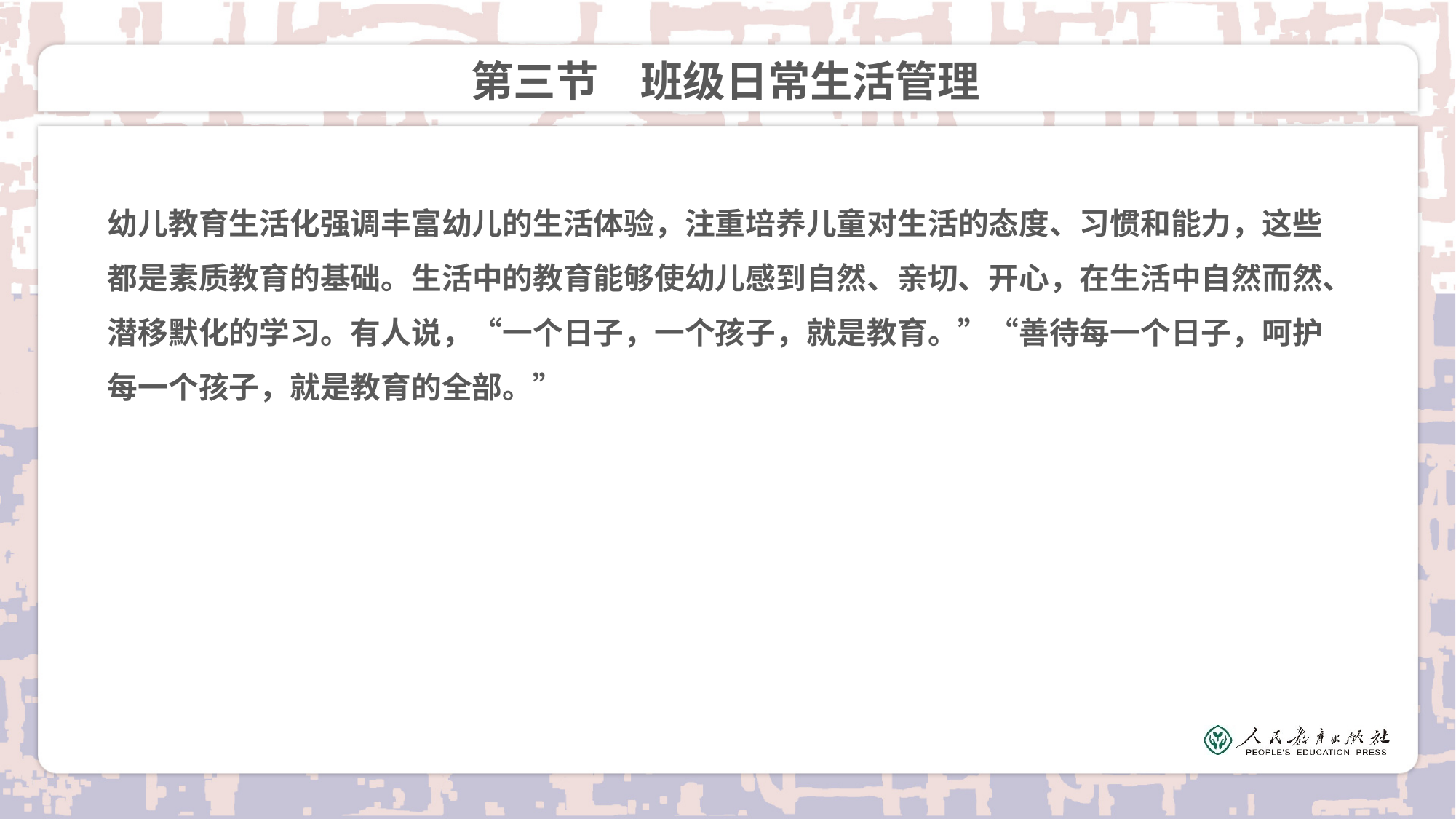

# 第三节　班级日常生活管理
幼儿教育生活化强调丰富幼儿的生活体验，注重培养儿童对生活的态度、习惯和能力，这些都是素质教育的基础。生活中的教育能够使幼儿感到自然、亲切、开心，在生活中自然而然、潜移默化的学习。有人说，“一个日子，一个孩子，就是教育。”“善待每一个日子，呵护每一个孩子，就是教育的全部。”